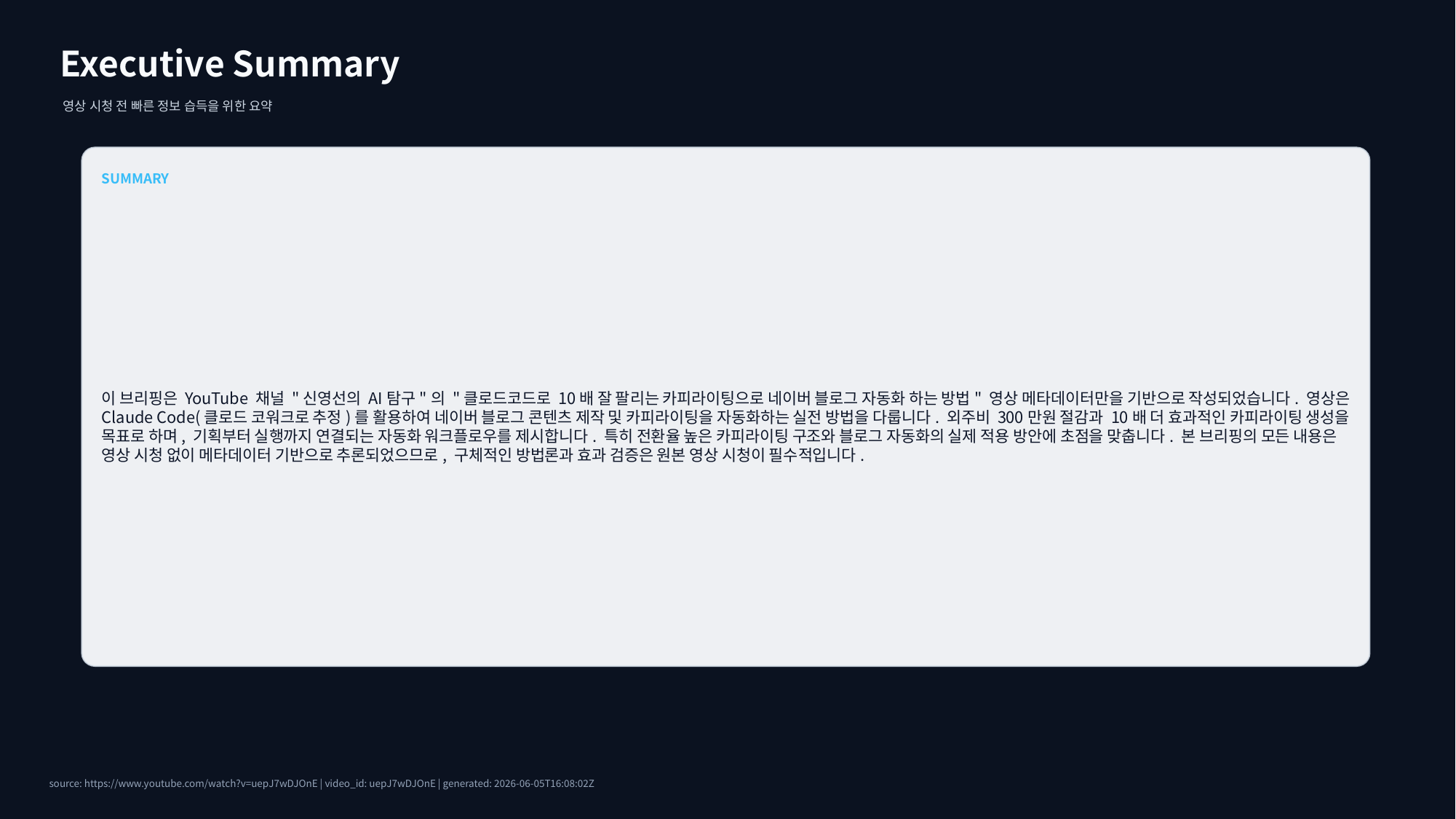

Executive Summary
영상 시청 전 빠른 정보 습득을 위한 요약

SUMMARY
이 브리핑은 YouTube 채널 "신영선의 AI탐구"의 "클로드코드로 10배 잘 팔리는 카피라이팅으로 네이버 블로그 자동화 하는 방법" 영상 메타데이터만을 기반으로 작성되었습니다. 영상은 Claude Code(클로드 코워크로 추정)를 활용하여 네이버 블로그 콘텐츠 제작 및 카피라이팅을 자동화하는 실전 방법을 다룹니다. 외주비 300만원 절감과 10배 더 효과적인 카피라이팅 생성을 목표로 하며, 기획부터 실행까지 연결되는 자동화 워크플로우를 제시합니다. 특히 전환율 높은 카피라이팅 구조와 블로그 자동화의 실제 적용 방안에 초점을 맞춥니다. 본 브리핑의 모든 내용은 영상 시청 없이 메타데이터 기반으로 추론되었으므로, 구체적인 방법론과 효과 검증은 원본 영상 시청이 필수적입니다.
source: https://www.youtube.com/watch?v=uepJ7wDJOnE | video_id: uepJ7wDJOnE | generated: 2026-06-05T16:08:02Z